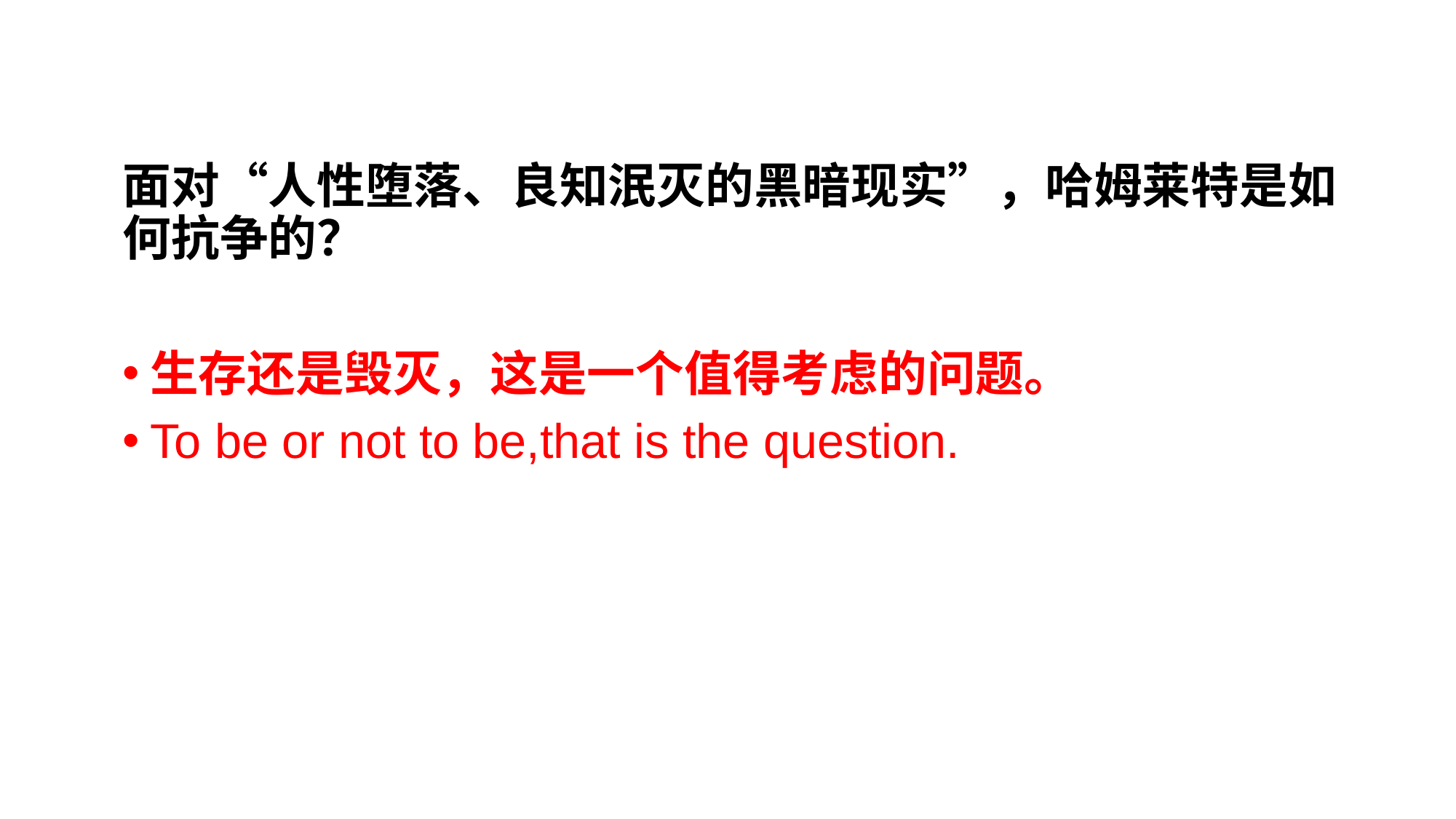

面对“人性堕落、良知泯灭的黑暗现实”，哈姆莱特是如何抗争的？

生存还是毁灭，这是一个值得考虑的问题。
To be or not to be,that is the question.